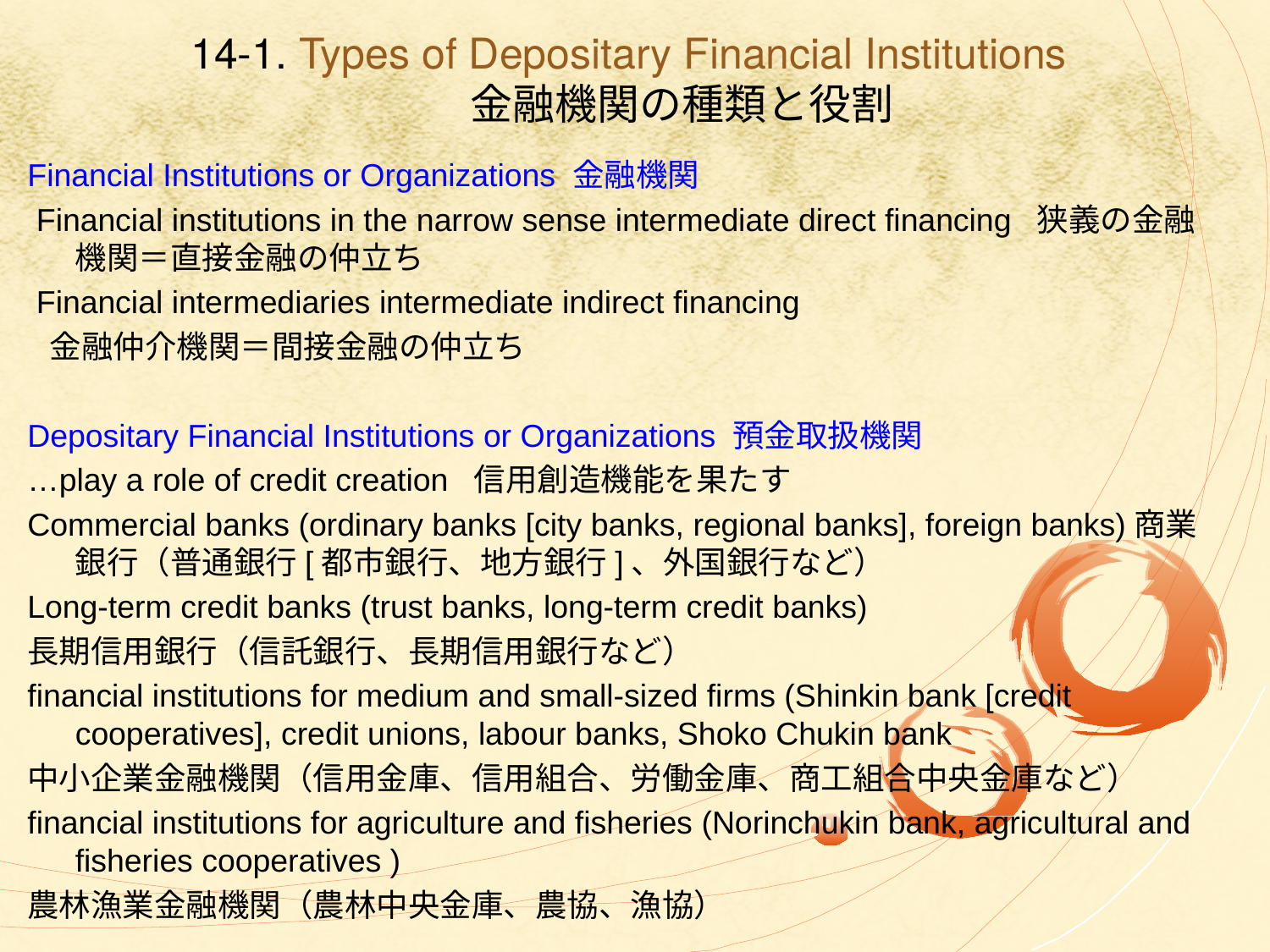

# 14-1. Types of Depositary Financial Institutions 　　 金融機関の種類と役割
Financial Institutions or Organizations 金融機関
 Financial institutions in the narrow sense intermediate direct financing  狭義の金融機関＝直接金融の仲立ち
 Financial intermediaries intermediate indirect financing
  金融仲介機関＝間接金融の仲立ち

Depositary Financial Institutions or Organizations 預金取扱機関
…play a role of credit creation  信用創造機能を果たす
Commercial banks (ordinary banks [city banks, regional banks], foreign banks)商業銀行（普通銀行[都市銀行、地方銀行]、外国銀行など）
Long-term credit banks (trust banks, long-term credit banks)
長期信用銀行（信託銀行、長期信用銀行など）
financial institutions for medium and small-sized firms (Shinkin bank [credit cooperatives], credit unions, labour banks, Shoko Chukin bank
中小企業金融機関（信用金庫、信用組合、労働金庫、商工組合中央金庫など）
financial institutions for agriculture and fisheries (Norinchukin bank, agricultural and fisheries cooperatives )
農林漁業金融機関（農林中央金庫、農協、漁協）